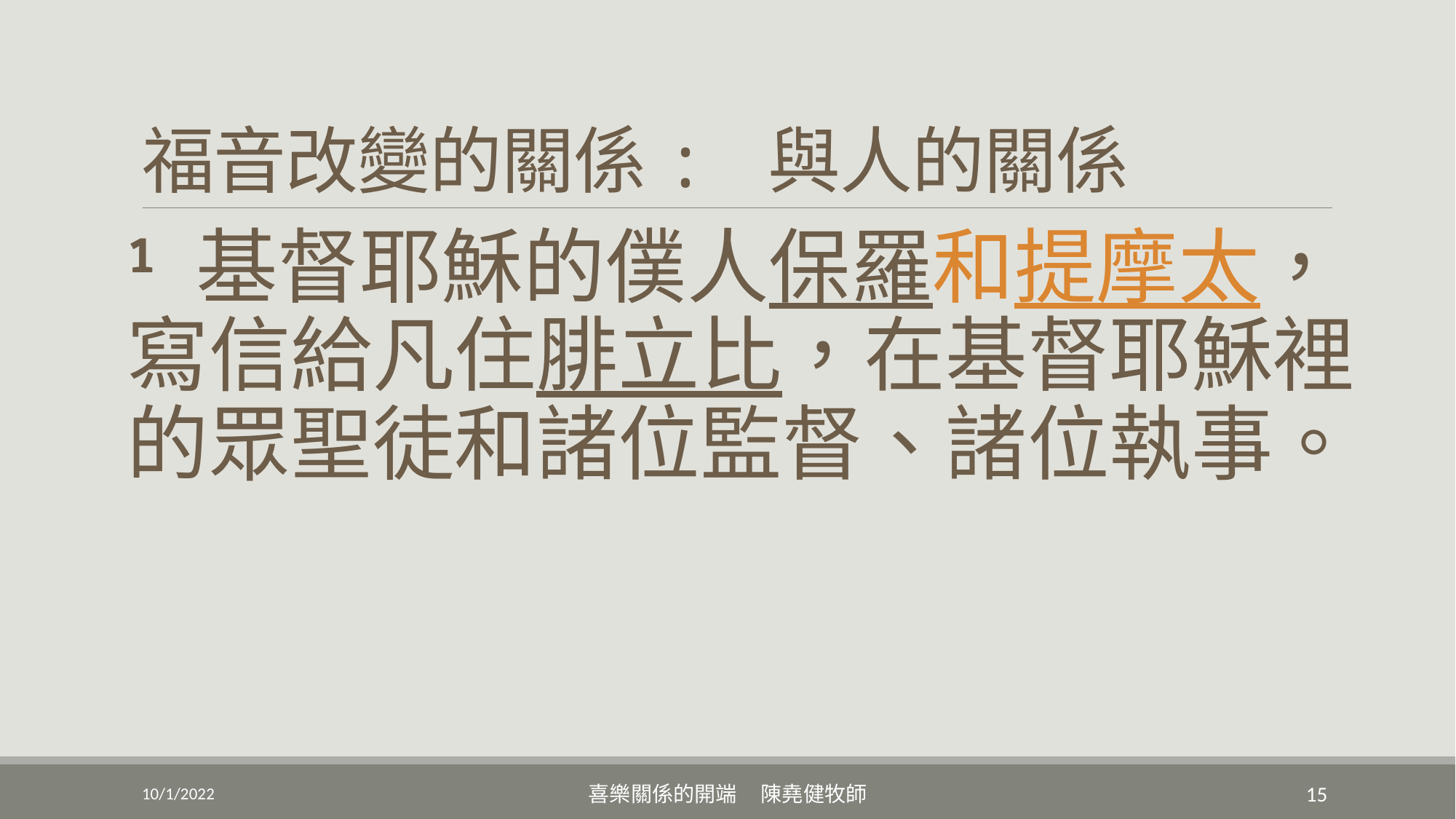

# 福音改變的關係: 與人的關係
1 基督耶穌的僕人保羅和提摩太，寫信給凡住腓立比，在基督耶穌裡的眾聖徒和諸位監督、諸位執事。

10/1/2022
喜樂關係的開端     陳堯健牧師
15